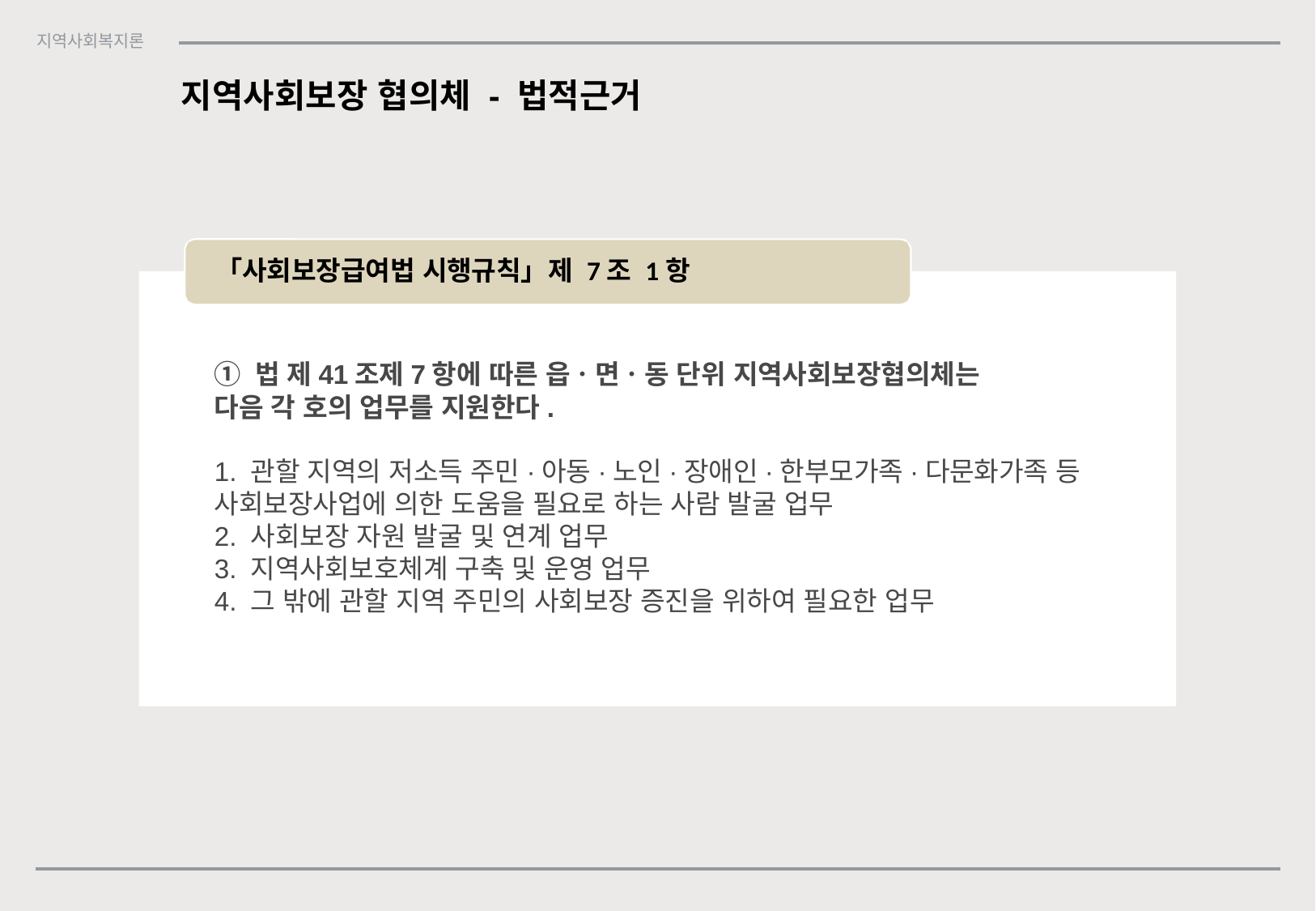

지역사회보장 협의체 - 법적근거

「사회보장급여법 시행규칙」제 7조 1항

① 법 제41조제7항에 따른 읍ㆍ면ㆍ동 단위 지역사회보장협의체는
다음 각 호의 업무를 지원한다.

1. 관할 지역의 저소득 주민·아동·노인·장애인·한부모가족·다문화가족 등 사회보장사업에 의한 도움을 필요로 하는 사람 발굴 업무
2. 사회보장 자원 발굴 및 연계 업무
3. 지역사회보호체계 구축 및 운영 업무
4. 그 밖에 관할 지역 주민의 사회보장 증진을 위하여 필요한 업무